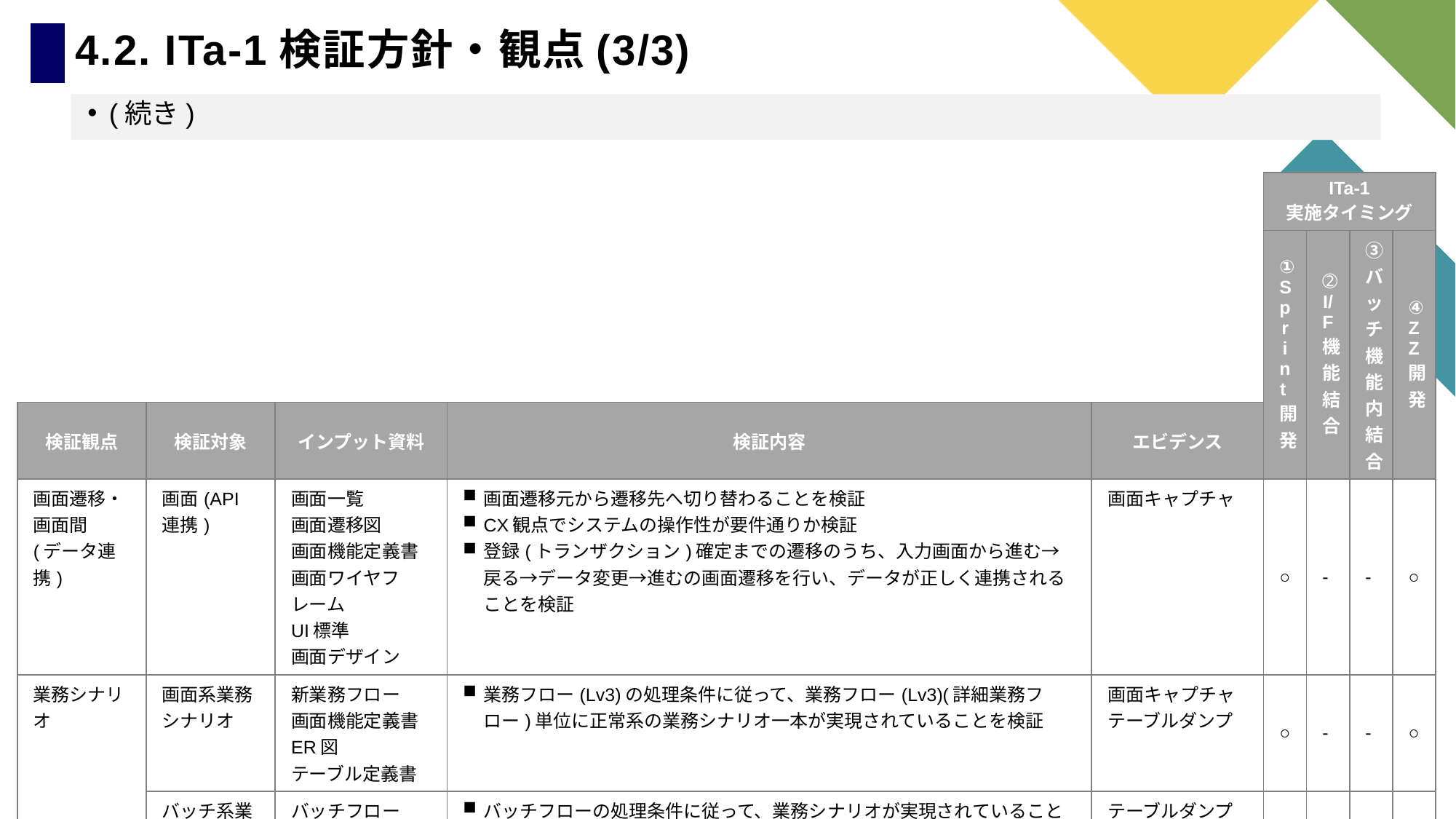

# 4.2. ITa-1検証方針・観点(3/3)
(続き)
|  |  |  |  |  | ITa-1 実施タイミング |  |  |  |
| --- | --- | --- | --- | --- | --- | --- | --- | --- |
|  |  |  |  |  | ①Sprint開発 | ➁I/F機能結合 | ③バッチ機能内結合 | ④ZZ開発 |
| 検証観点 | 検証対象 | インプット資料 | 検証内容 | エビデンス |  |  |  |  |
| 画面遷移・画面間(データ連携) | 画面(API連携) | 画面一覧 画面遷移図 画面機能定義書 画面ワイヤフレーム UI標準 画面デザイン | 画面遷移元から遷移先へ切り替わることを検証 CX観点でシステムの操作性が要件通りか検証 登録(トランザクション)確定までの遷移のうち、入力画面から進む→戻る→データ変更→進むの画面遷移を行い、データが正しく連携されることを検証 | 画面キャプチャ | ○ | ‐ | ‐ | ○ |
| 業務シナリオ | 画面系業務シナリオ | 新業務フロー 画面機能定義書 ER図 テーブル定義書 | 業務フロー(Lv3)の処理条件に従って、業務フロー(Lv3)(詳細業務フロー)単位に正常系の業務シナリオ一本が実現されていることを検証 | 画面キャプチャ テーブルダンプ | ○ | ‐ | ‐ | ○ |
|  | バッチ系業務シナリオ | バッチフロー バッチ機能定義書 IF機能定義書 ER図 テーブル定義書 | バッチフローの処理条件に従って、業務シナリオが実現されていることを検証 | テーブルダンプファイル 通信データ(I/Fのみ) | ‐ | ‐ | ○ | ○ |